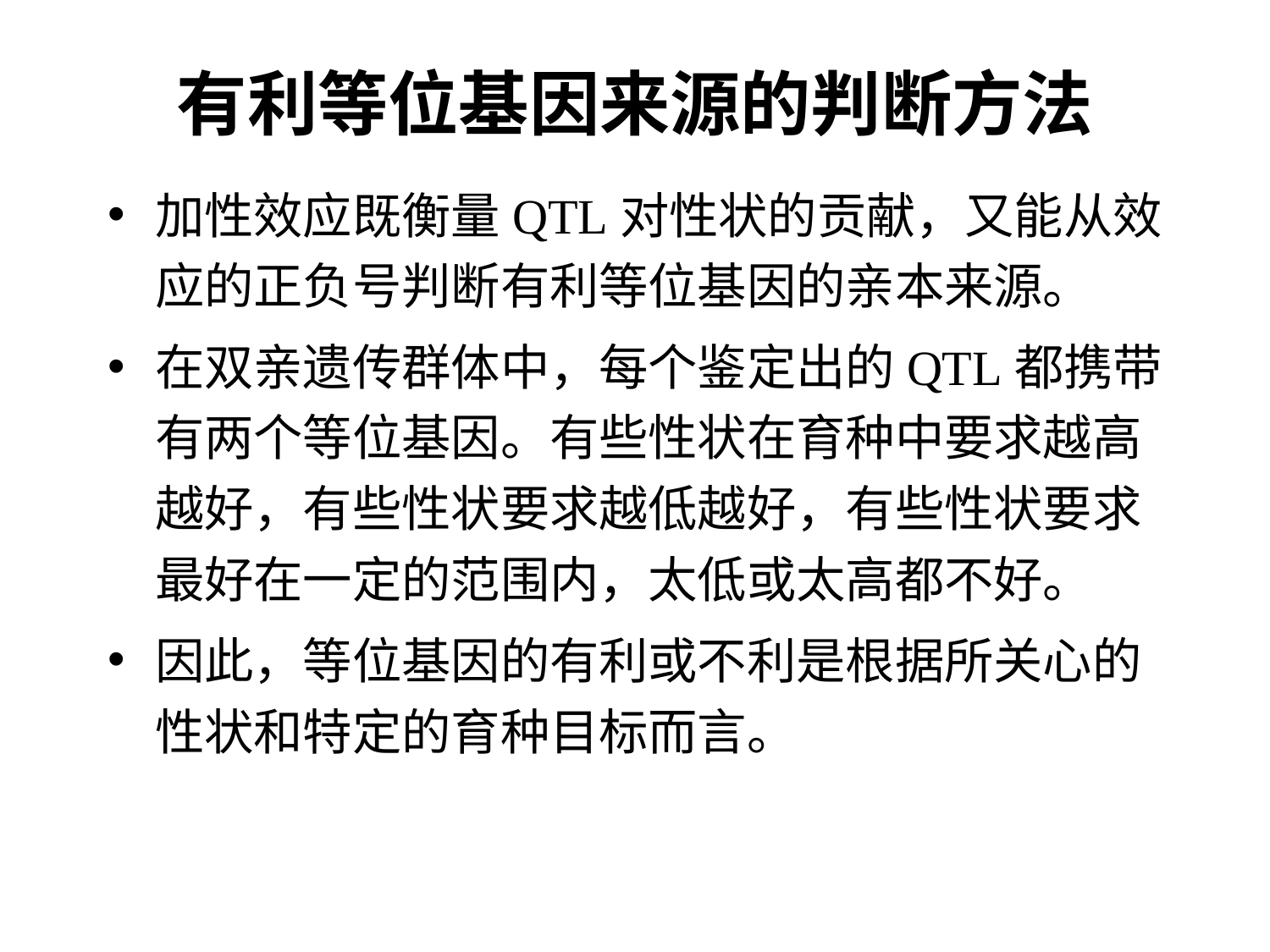

# 有利等位基因来源的判断方法
加性效应既衡量QTL对性状的贡献，又能从效应的正负号判断有利等位基因的亲本来源。
在双亲遗传群体中，每个鉴定出的QTL都携带有两个等位基因。有些性状在育种中要求越高越好，有些性状要求越低越好，有些性状要求最好在一定的范围内，太低或太高都不好。
因此，等位基因的有利或不利是根据所关心的性状和特定的育种目标而言。